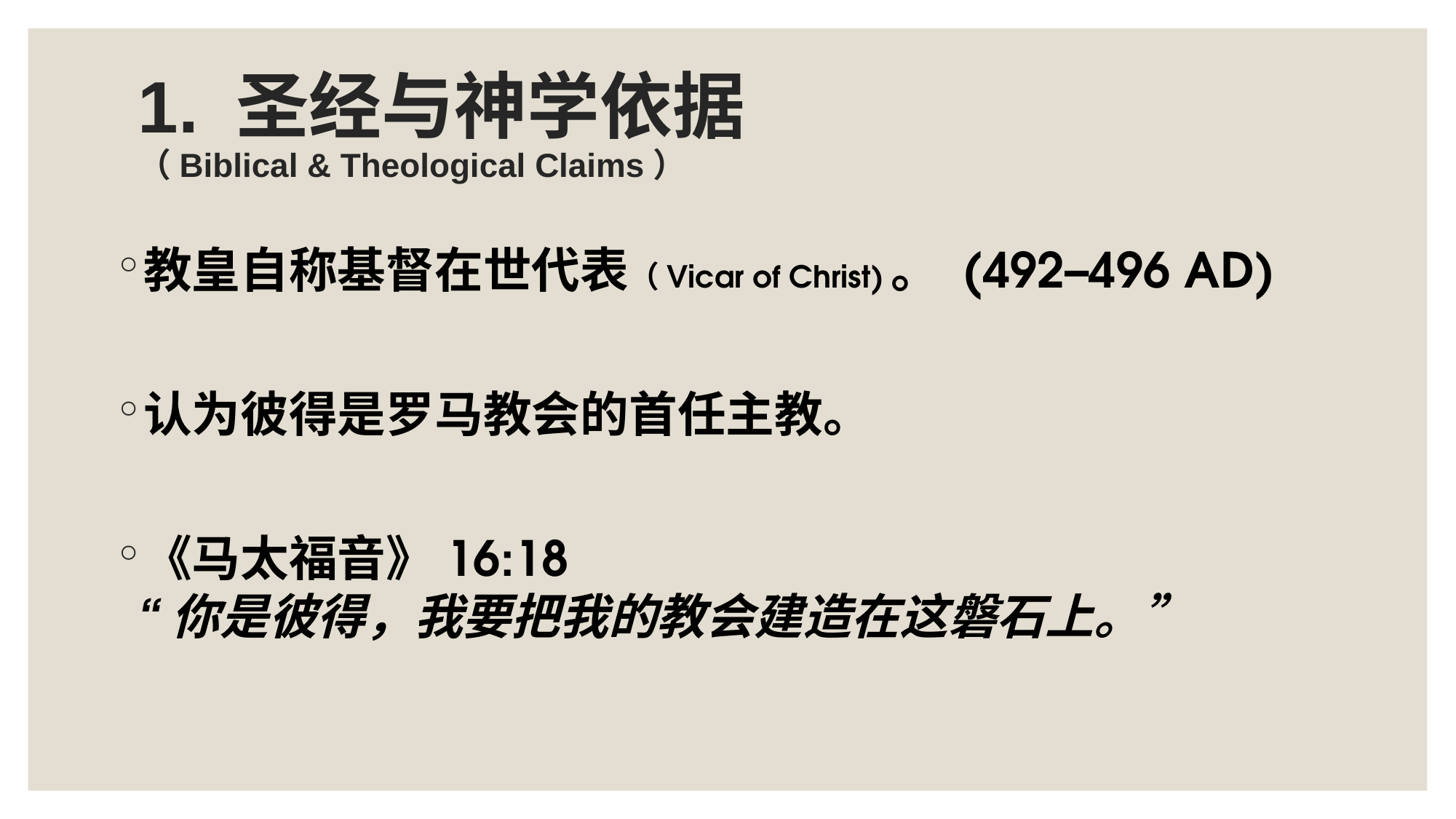

# 1. 圣经与神学依据 （Biblical & Theological Claims）
教皇自称基督在世代表（Vicar of Christ)。 (492–496 AD)

认为彼得是罗马教会的首任主教。

《马太福音》16:18
“你是彼得，我要把我的教会建造在这磐石上。”